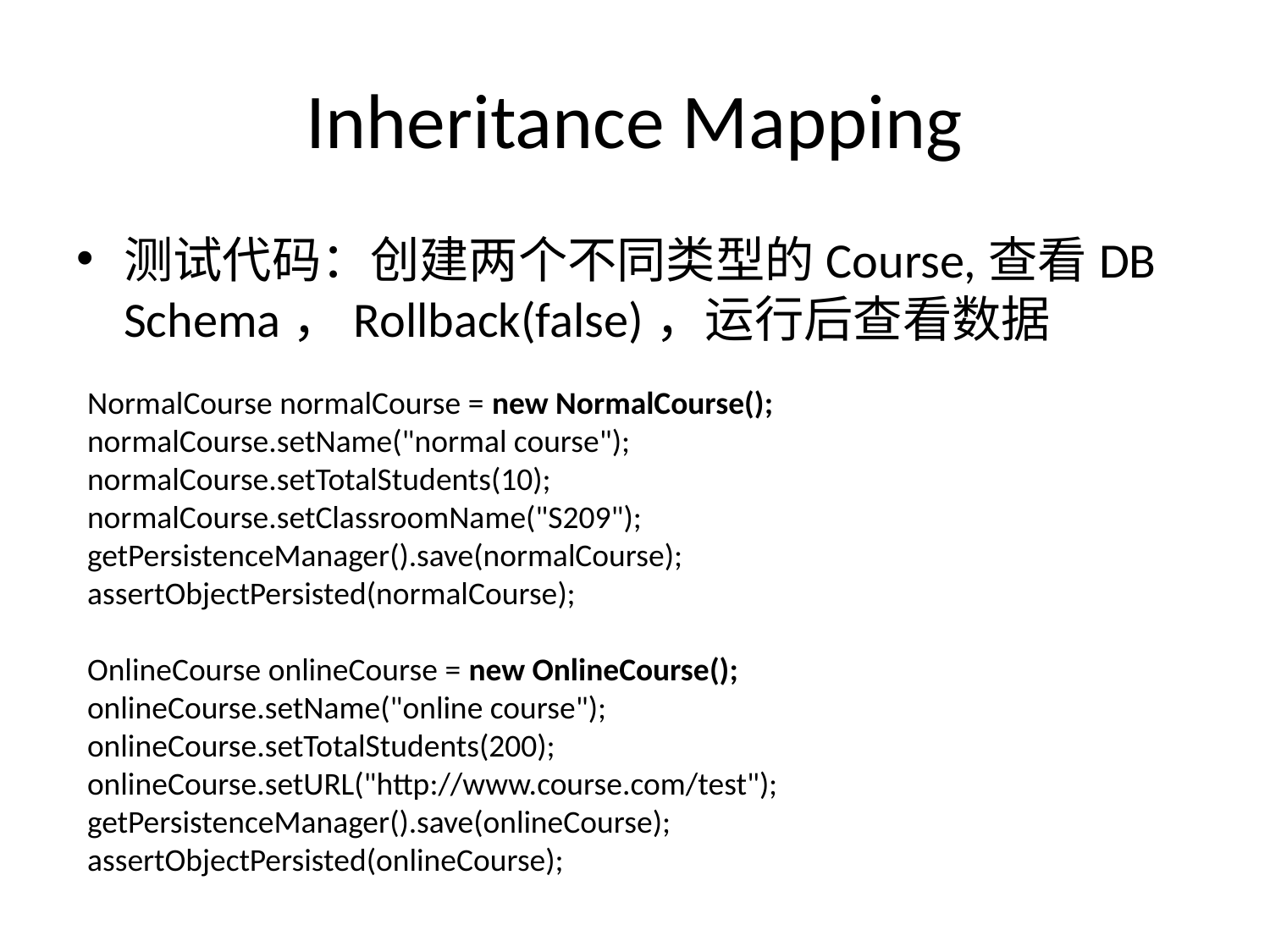

# Inheritance Mapping
测试代码：创建两个不同类型的Course,查看DB Schema，Rollback(false)，运行后查看数据

NormalCourse normalCourse = new NormalCourse();
normalCourse.setName("normal course");
normalCourse.setTotalStudents(10);
normalCourse.setClassroomName("S209");
getPersistenceManager().save(normalCourse);
assertObjectPersisted(normalCourse);

OnlineCourse onlineCourse = new OnlineCourse();
onlineCourse.setName("online course");
onlineCourse.setTotalStudents(200);
onlineCourse.setURL("http://www.course.com/test");
getPersistenceManager().save(onlineCourse);
assertObjectPersisted(onlineCourse);